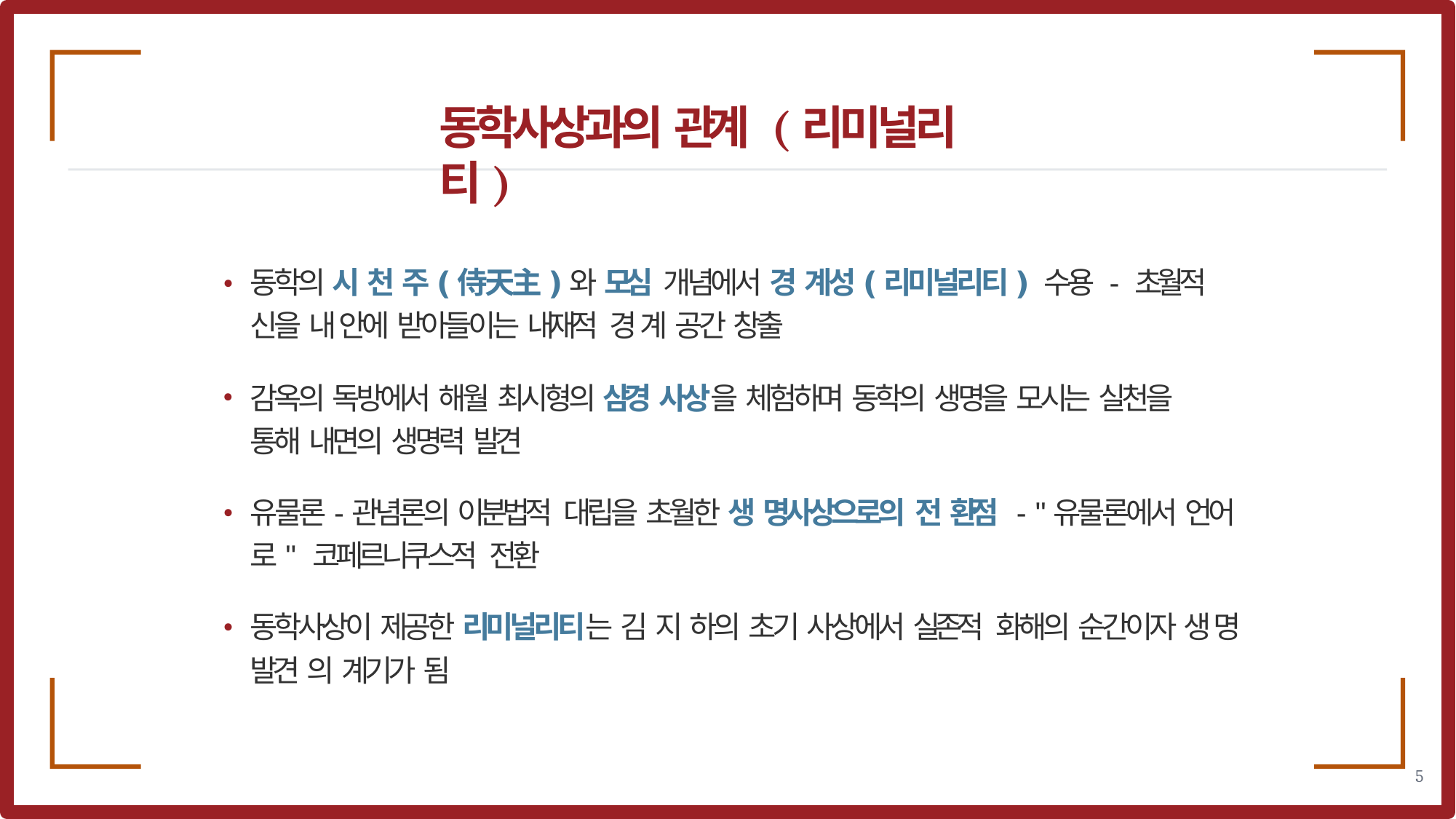

# 동학사상과의 관계 (리미널리티)

동학의 시 천 주(侍天主)와 모심 개념에서 경 계성(리미널리티) 수용 - 초월적 신을 내 안에 받아들이는 내재적 경 계 공간 창출
•
감옥의 독방에서 해월 최시형의 삼경 사상을 체험하며 동학의 생명을 모시는 실천을 통해 내면의 생명력 발견
유물론-관념론의 이분법적 대립을 초월한 생 명사상으로의 전 환점 - "유물론에서 언어 로" 코페르니쿠스적 전환
•
동학사상이 제공한 리미널리티는 김 지 하의 초기 사상에서 실존적 화해의 순간이자 생 명 발견 의 계기가 됨
•
5